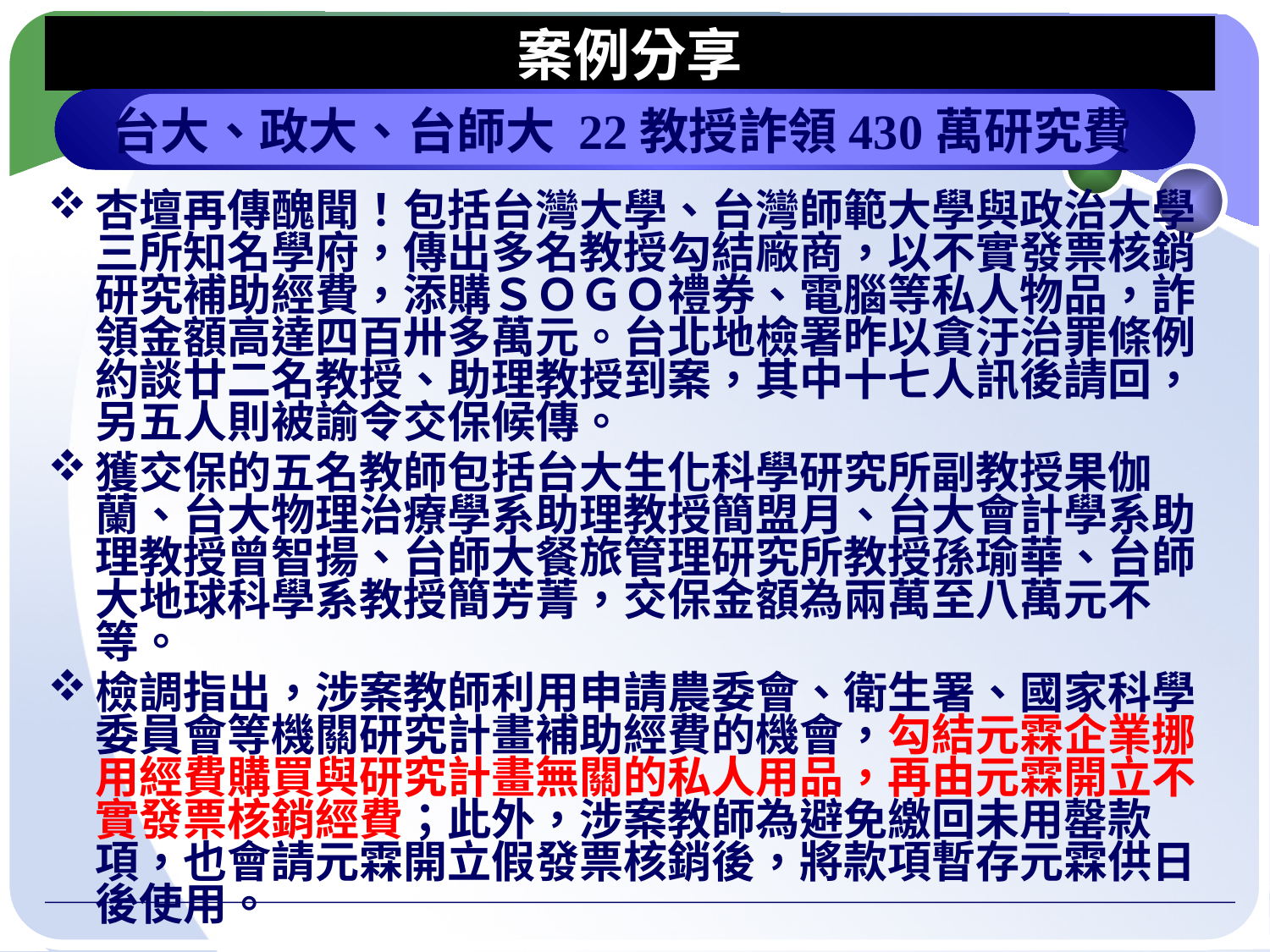

# 案例分享

台大、政大、台師大 22教授詐領430萬研究費
杏壇再傳醜聞！包括台灣大學、台灣師範大學與政治大學三所知名學府，傳出多名教授勾結廠商，以不實發票核銷研究補助經費，添購ＳＯＧＯ禮券、電腦等私人物品，詐領金額高達四百卅多萬元。台北地檢署昨以貪汙治罪條例約談廿二名教授、助理教授到案，其中十七人訊後請回，另五人則被諭令交保候傳。
獲交保的五名教師包括台大生化科學研究所副教授果伽蘭、台大物理治療學系助理教授簡盟月、台大會計學系助理教授曾智揚、台師大餐旅管理研究所教授孫瑜華、台師大地球科學系教授簡芳菁，交保金額為兩萬至八萬元不等。
檢調指出，涉案教師利用申請農委會、衛生署、國家科學委員會等機關研究計畫補助經費的機會，勾結元霖企業挪用經費購買與研究計畫無關的私人用品，再由元霖開立不實發票核銷經費；此外，涉案教師為避免繳回未用罄款項，也會請元霖開立假發票核銷後，將款項暫存元霖供日後使用。